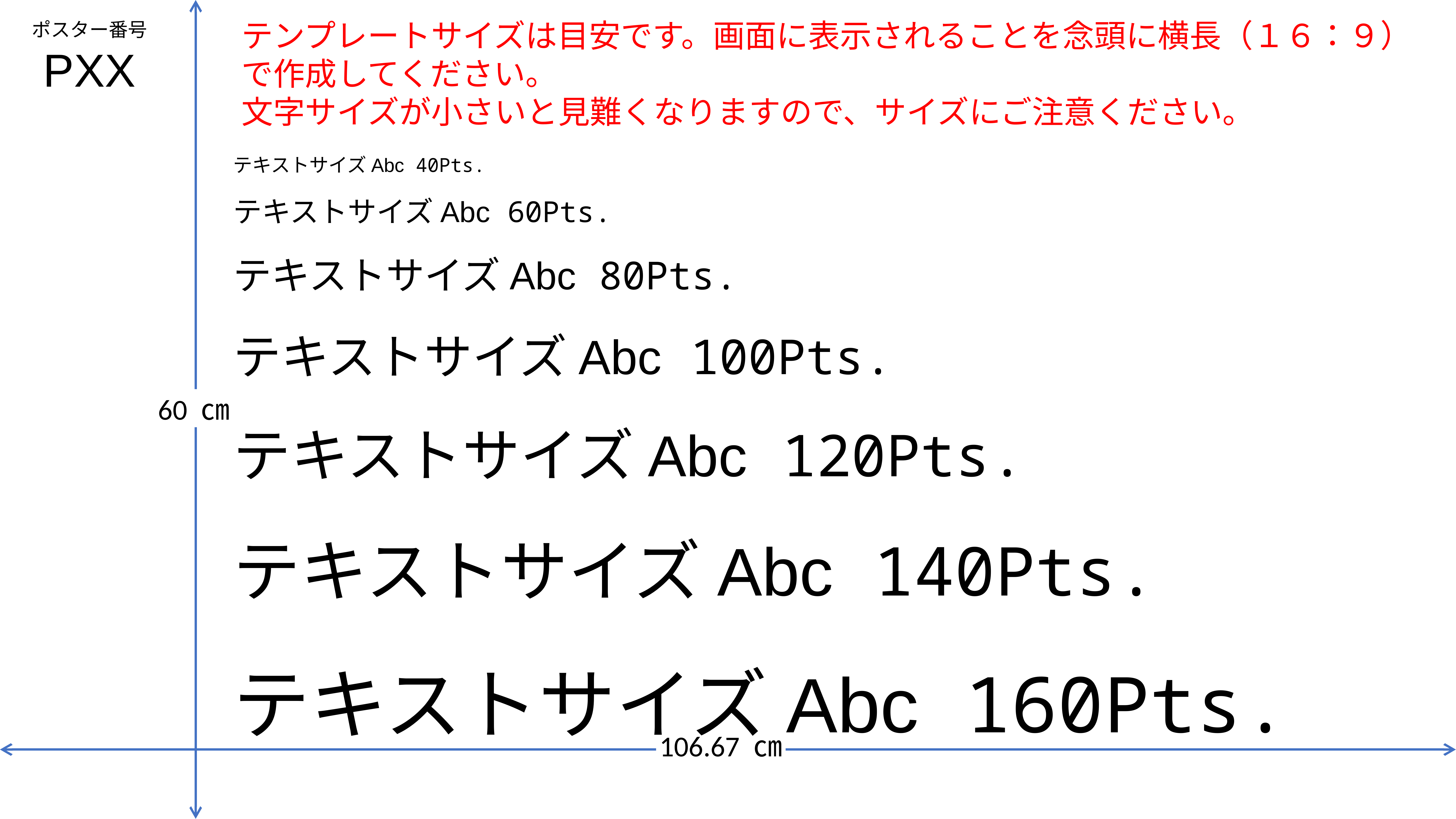

テンプレートサイズは目安です。画面に表示されることを念頭に横長（１６：９）で作成してください。
文字サイズが小さいと見難くなりますので、サイズにご注意ください。
ポスター番号
PXX
テキストサイズAbc 40Pts.
テキストサイズAbc 60Pts.
テキストサイズAbc 80Pts.
テキストサイズAbc 100Pts.
テキストサイズAbc 120Pts.
テキストサイズAbc 140Pts.
テキストサイズAbc 160Pts.
60 ㎝
106.67 ㎝